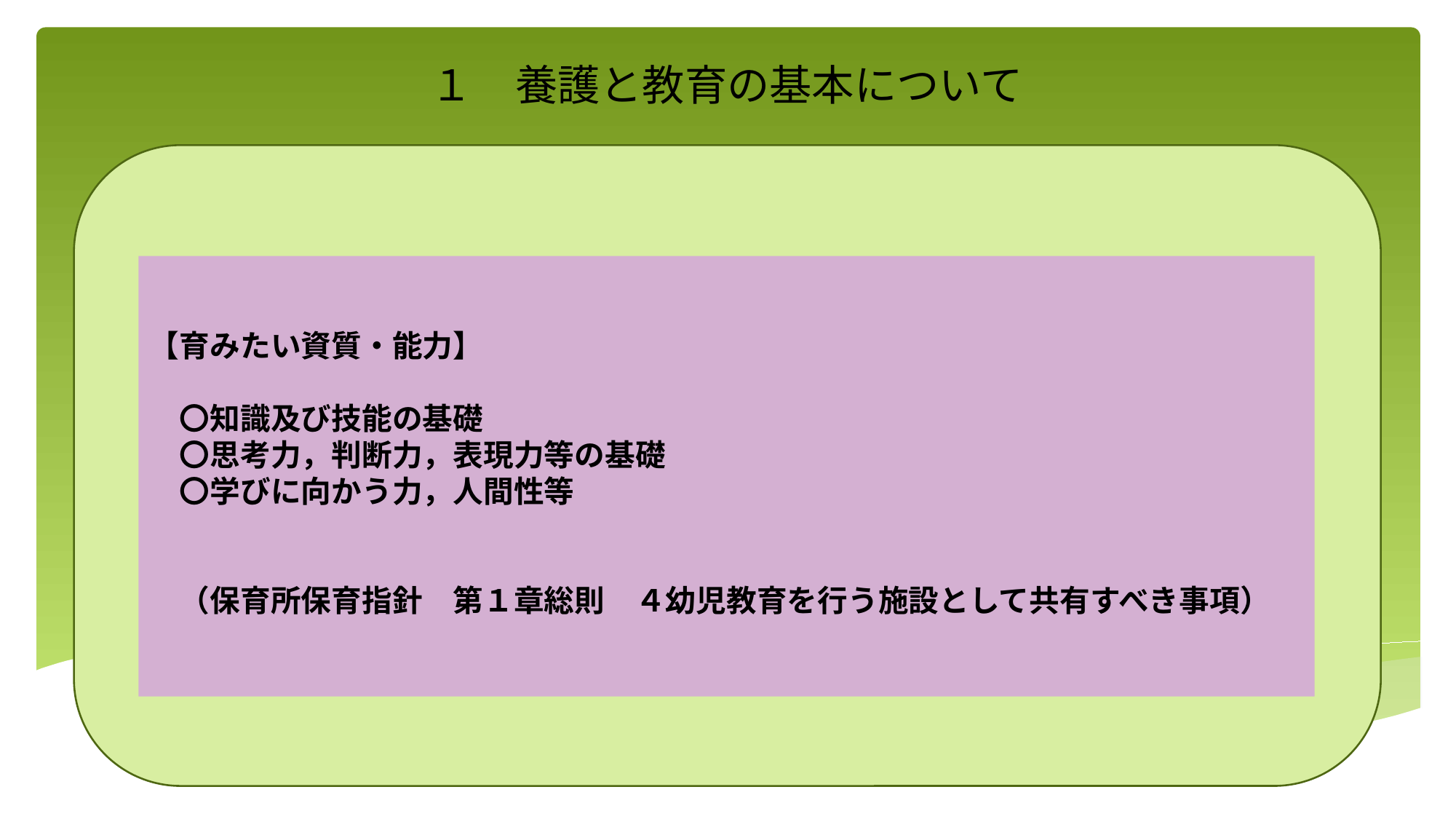

# １　養護と教育の基本について

【育みたい資質・能力】

　〇知識及び技能の基礎
　〇思考力，判断力，表現力等の基礎
　〇学びに向かう力，人間性等

　（保育所保育指針　第１章総則　４幼児教育を行う施設として共有すべき事項）